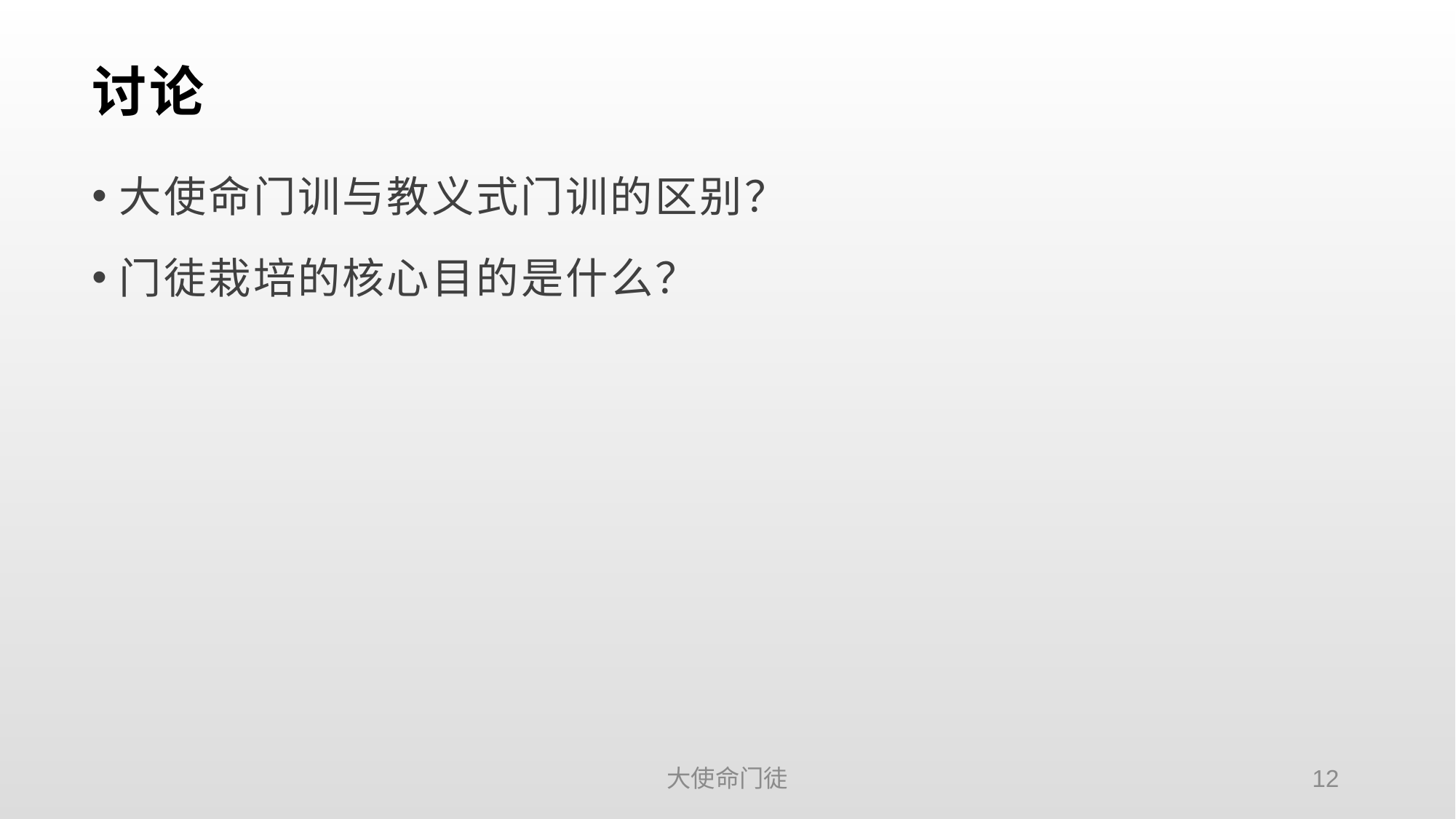

# 讨论
大使命门训与教义式门训的区别？
门徒栽培的核心目的是什么？
大使命门徒
12